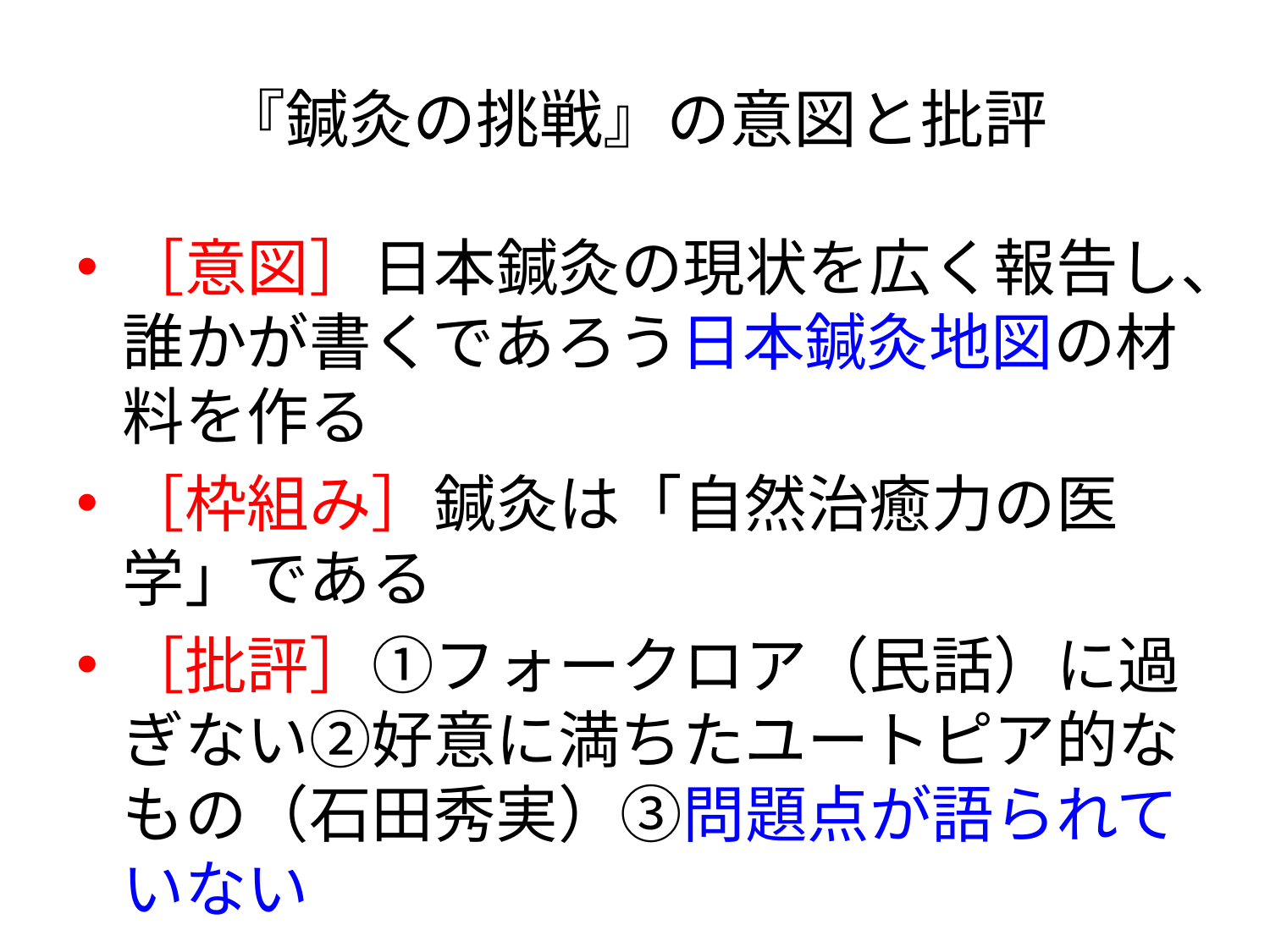

# 『鍼灸の挑戦』の意図と批評
［意図］日本鍼灸の現状を広く報告し、誰かが書くであろう日本鍼灸地図の材料を作る
［枠組み］鍼灸は「自然治癒力の医学」である
［批評］①フォークロア（民話）に過ぎない②好意に満ちたユートピア的なもの（石田秀実）③問題点が語られていない